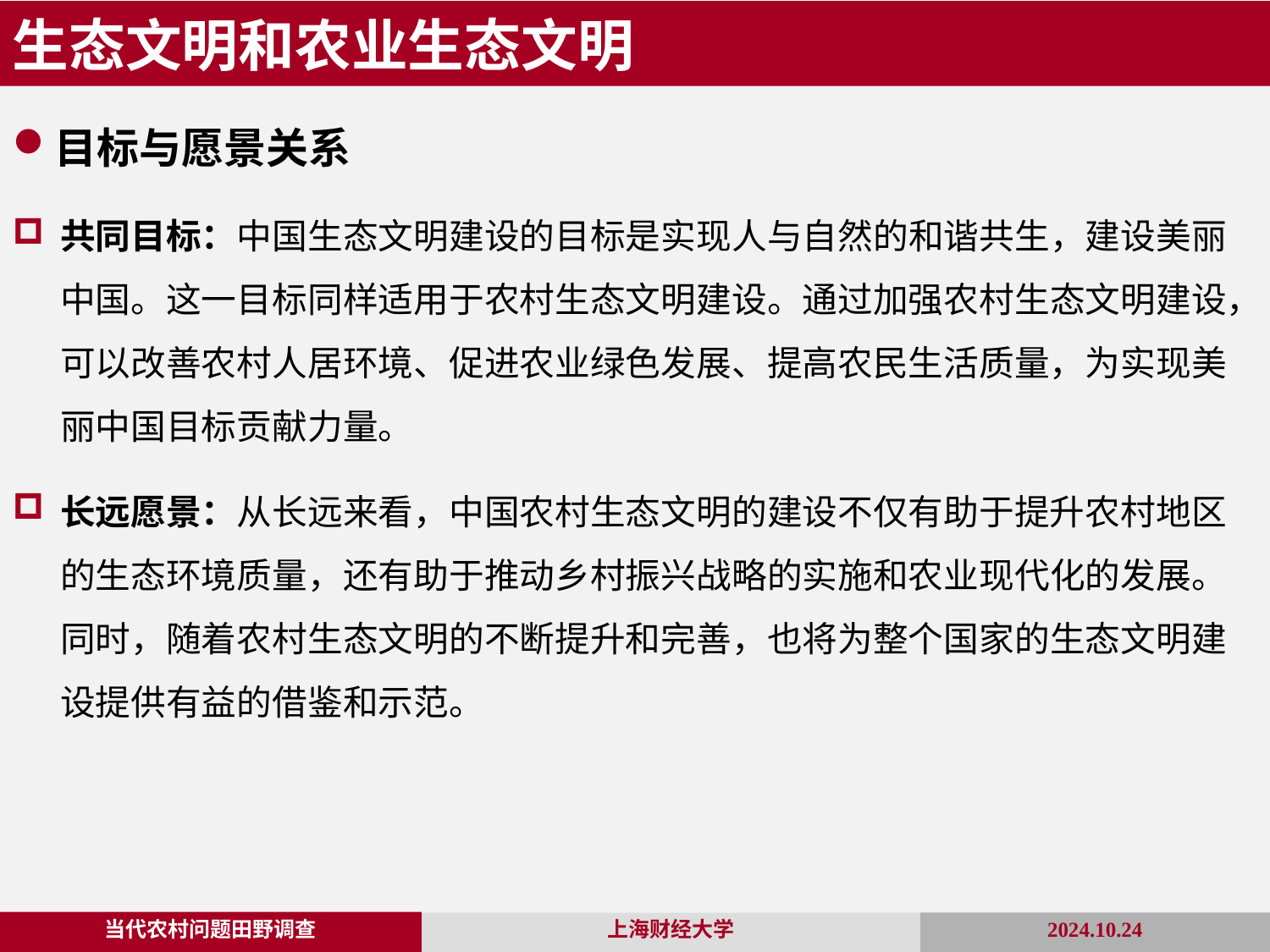

生态文明和农业生态文明
目标与愿景关系
共同目标：中国生态文明建设的目标是实现人与自然的和谐共生，建设美丽中国。这一目标同样适用于农村生态文明建设。通过加强农村生态文明建设，可以改善农村人居环境、促进农业绿色发展、提高农民生活质量，为实现美丽中国目标贡献力量。
长远愿景：从长远来看，中国农村生态文明的建设不仅有助于提升农村地区的生态环境质量，还有助于推动乡村振兴战略的实施和农业现代化的发展。同时，随着农村生态文明的不断提升和完善，也将为整个国家的生态文明建设提供有益的借鉴和示范。
当代农村问题田野调查
2024.10.24
上海财经大学